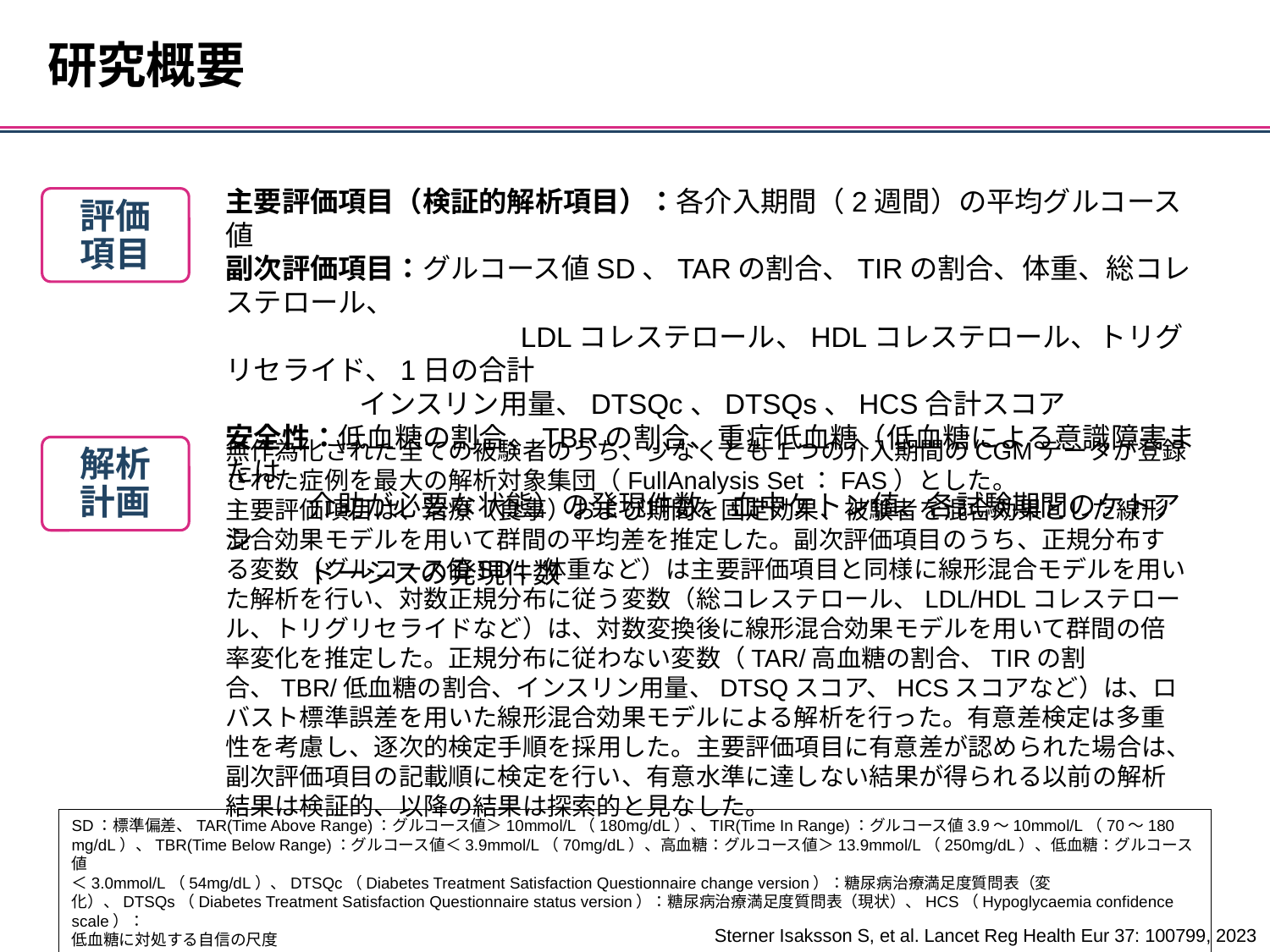

研究概要
主要評価項目（検証的解析項目）：各介入期間（2週間）の平均グルコース値
副次評価項目：グルコース値SD、TARの割合、TIRの割合、体重、総コレステロール、
　　　　　　　　　　 LDLコレステロール、HDLコレステロール、トリグリセライド、1日の合計
                    インスリン用量、DTSQc、DTSQs、HCS合計スコア
安全性：低血糖の割合、TBRの割合、重症低血糖（低血糖による意識障害または
            介助が必要な状態）の発現件数、血中ケトン値、各試験期間のケトアシ
            ドーシスの発現件数

評価
項目
無作為化された全ての被験者のうち、少なくとも1つの介入期間のCGMデータが登録された症例を最大の解析対象集団（FullAnalysis Set：FAS）とした。
主要評価項目は、治療（食事）および期間を固定効果、被験者を混合効果とした線形混合効果モデルを用いて群間の平均差を推定した。副次評価項目のうち、正規分布する変数（グルコース値SD、体重など）は主要評価項目と同様に線形混合モデルを用いた解析を行い、対数正規分布に従う変数（総コレステロール、LDL/HDLコレステロール、トリグリセライドなど）は、対数変換後に線形混合効果モデルを用いて群間の倍率変化を推定した。正規分布に従わない変数（TAR/高血糖の割合、TIRの割合、TBR/低血糖の割合、インスリン用量、DTSQスコア、HCSスコアなど）は、ロバスト標準誤差を用いた線形混合効果モデルによる解析を行った。有意差検定は多重性を考慮し、逐次的検定手順を採用した。主要評価項目に有意差が認められた場合は、副次評価項目の記載順に検定を行い、有意水準に達しない結果が得られる以前の解析結果は検証的、以降の結果は探索的と見なした。

解析
計画
SD：標準偏差、TAR(Time Above Range)：グルコース値＞10mmol/L（180mg/dL）、TIR(Time In Range)：グルコース値3.9～10mmol/L（70～180
mg/dL）、TBR(Time Below Range)：グルコース値＜3.9mmol/L（70mg/dL）、高血糖：グルコース値＞13.9mmol/L（250mg/dL）、低血糖：グルコース値
＜3.0mmol/L（54mg/dL）、DTSQc（Diabetes Treatment Satisfaction Questionnaire change version）：糖尿病治療満足度質問表（変化）、DTSQs（Diabetes Treatment Satisfaction Questionnaire status version）：糖尿病治療満足度質問表（現状）、HCS（Hypoglycaemia confidence scale）：
低血糖に対処する自信の尺度
Sterner Isaksson S, et al. Lancet Reg Health Eur 37: 100799, 2023